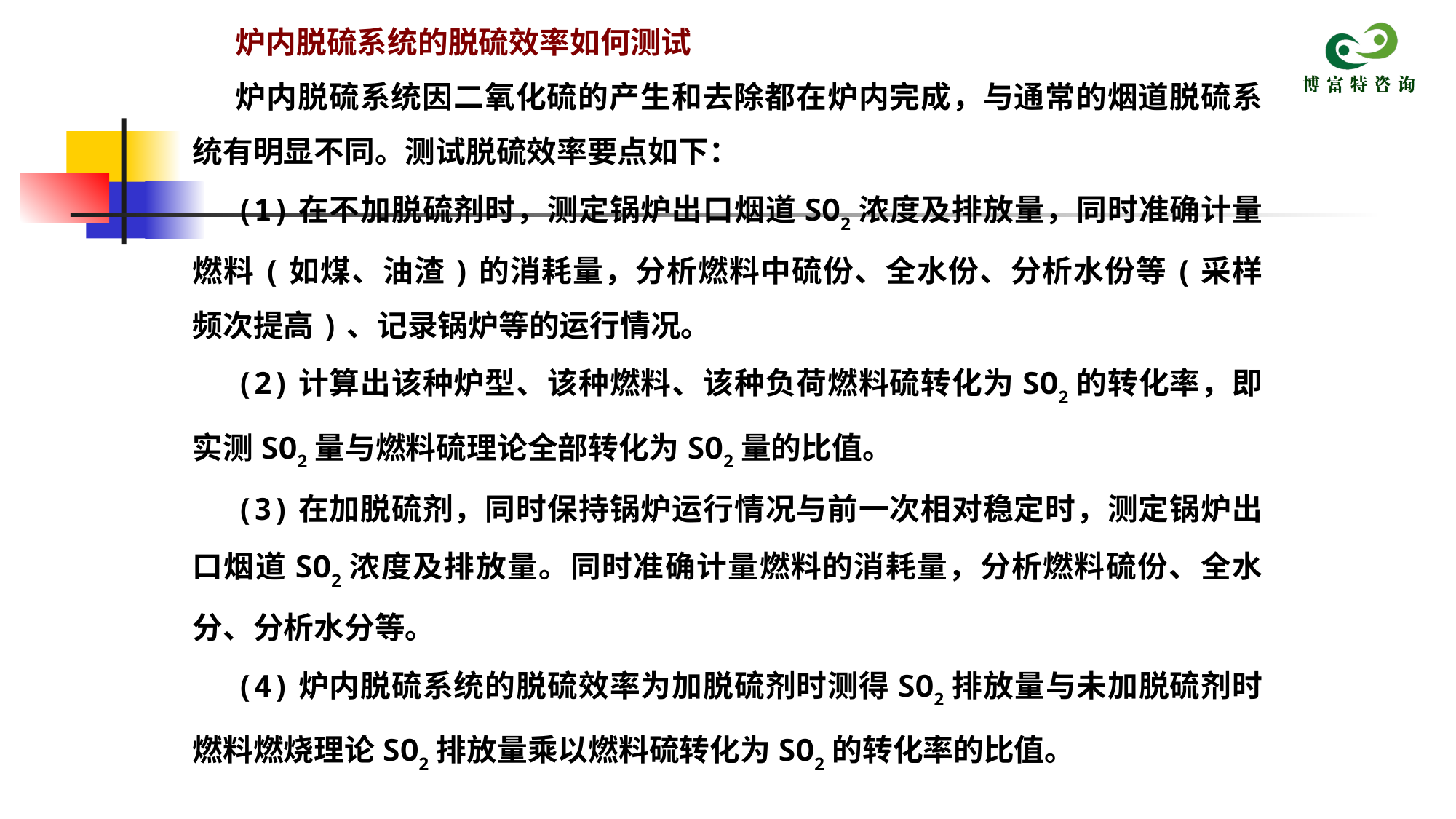

炉内脱硫系统的脱硫效率如何测试
炉内脱硫系统因二氧化硫的产生和去除都在炉内完成，与通常的烟道脱硫系统有明显不同。测试脱硫效率要点如下：
(1)在不加脱硫剂时，测定锅炉出口烟道SO2浓度及排放量，同时准确计量燃料(如煤、油渣)的消耗量，分析燃料中硫份、全水份、分析水份等(采样频次提高)、记录锅炉等的运行情况。
(2)计算出该种炉型、该种燃料、该种负荷燃料硫转化为SO2的转化率，即实测SO2量与燃料硫理论全部转化为SO2量的比值。
(3)在加脱硫剂，同时保持锅炉运行情况与前一次相对稳定时，测定锅炉出口烟道SO2浓度及排放量。同时准确计量燃料的消耗量，分析燃料硫份、全水分、分析水分等。
(4)炉内脱硫系统的脱硫效率为加脱硫剂时测得SO2排放量与未加脱硫剂时燃料燃烧理论SO2排放量乘以燃料硫转化为SO2的转化率的比值。